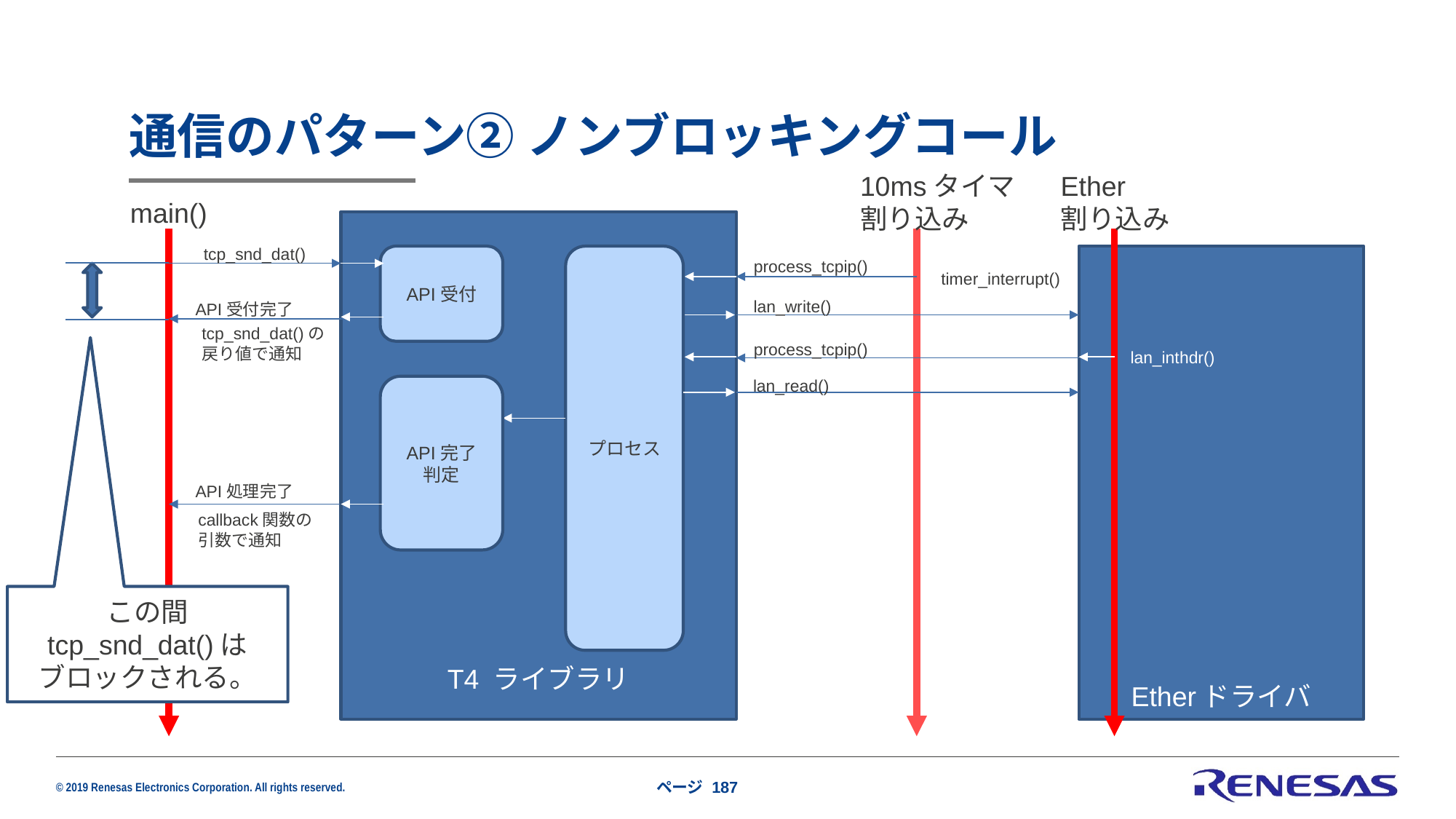

# 通信のパターン② ノンブロッキングコール
10msタイマ
割り込み
Ether
割り込み
main()

T4 ライブラリ
tcp_snd_dat()
API受付
プロセス

Etherドライバ
process_tcpip()
timer_interrupt()

lan_write()
API受付完了
tcp_snd_dat()の
戻り値で通知
process_tcpip()
lan_inthdr()
lan_read()
API完了
判定
API処理完了
callback関数の
引数で通知
この間
tcp_snd_dat()は
ブロックされる。
ページ 187